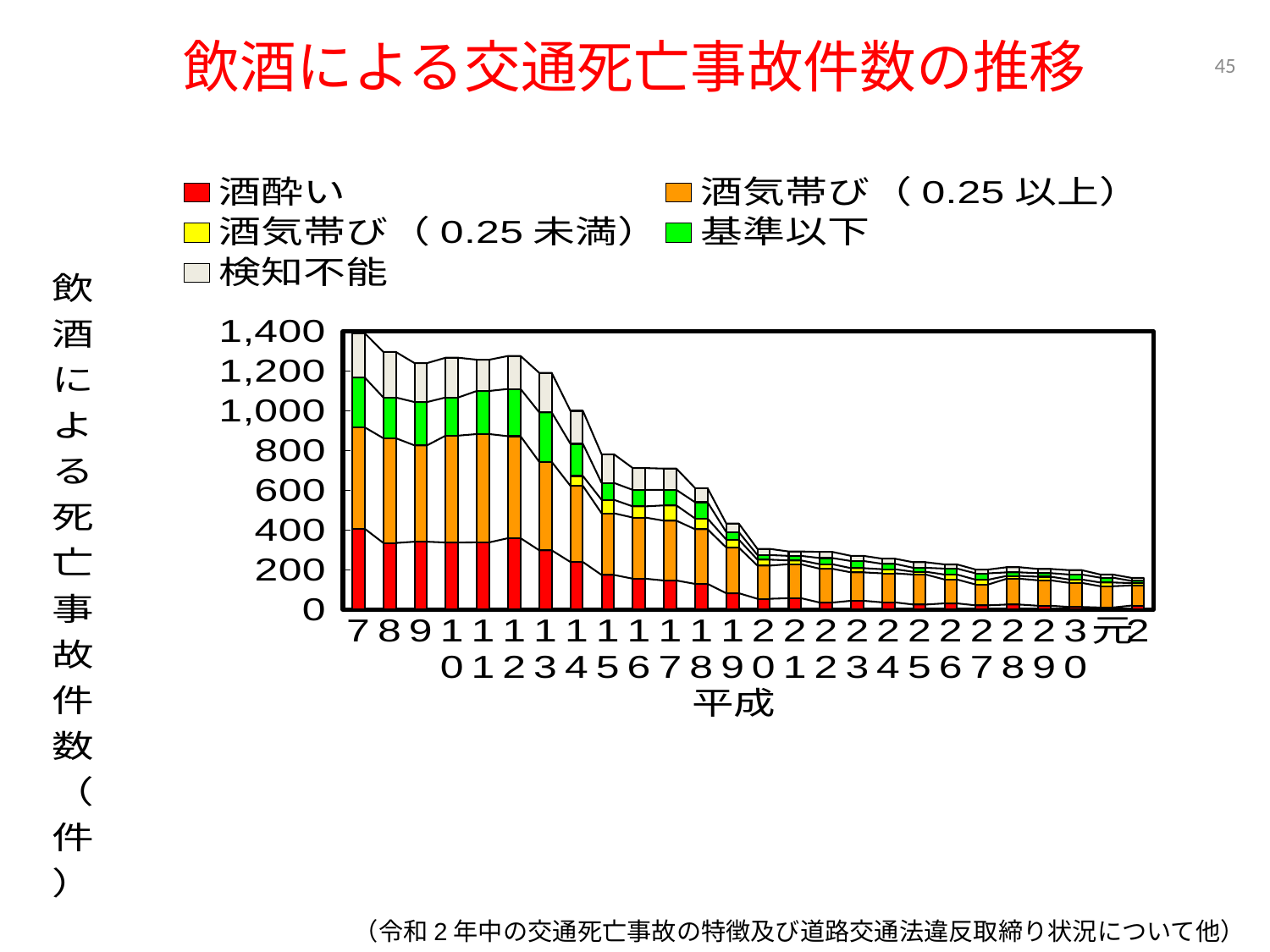

# 飲酒による交通死亡事故件数の推移
45

### Chart

| Category | 酒酔い | 酒気帯び（0.25以上） | 酒気帯び（0.25未満） | 基準以下 | 検知不能 |
|---|---|---|---|---|---|
| 7 | 407.0 | 510.0 | None | 251.0 | 223.0 |
| 8 | 335.0 | 527.0 | None | 205.0 | 229.0 |
| 9 | 341.0 | 485.0 | None | 218.0 | 196.0 |
| 10 | 337.0 | 538.0 | None | 192.0 | 200.0 |
| 11 | 338.0 | 545.0 | None | 217.0 | 157.0 |
| 12 | 359.0 | 513.0 | None | 238.0 | 166.0 |
| 13 | 298.0 | 445.0 | None | 249.0 | 199.0 |
| 14 | 239.0 | 383.0 | 50.0 | 162.0 | 166.0 |
| 15 | 174.0 | 310.0 | 68.0 | 85.0 | 144.0 |
| 16 | 155.0 | 308.0 | 56.0 | 83.0 | 110.0 |
| 17 | 146.0 | 301.0 | 77.0 | 78.0 | 107.0 |
| 18 | 129.0 | 275.0 | 54.0 | 82.0 | 71.0 |
| 19 | 82.0 | 230.0 | 40.0 | 38.0 | 43.0 |
| 20 | 54.0 | 167.0 | 30.0 | 23.0 | 31.0 |
| 21 | 57.0 | 171.0 | 19.0 | 23.0 | 22.0 |
| 22 | 35.0 | 170.0 | 23.0 | 31.0 | 31.0 |
| 23 | 44.0 | 143.0 | 21.0 | 36.0 | 26.0 |
| 24 | 36.0 | 146.0 | 21.0 | 27.0 | 26.0 |
| 25 | 25.0 | 151.0 | 14.0 | 20.0 | 28.0 |
| 26 | 31.0 | 120.0 | 25.0 | 30.0 | 21.0 |
| 27 | 21.0 | 105.0 | 24.0 | 32.0 | 19.0 |
| 28 | 25.0 | 130.0 | 14.0 | 18.0 | 26.0 |
| 29 | 19.0 | 128.0 | 18.0 | 18.0 | 21.0 |
| 30 | 13.0 | 121.0 | 17.0 | 25.0 | 22.0 |
| 元 | 10.0 | 107.0 | 19.0 | 24.0 | 16.0 |
| 2 | 20.0 | 101.0 | 12.0 | 11.0 | 15.0 |
（令和2年中の交通死亡事故の特徴及び道路交通法違反取締り状況について他）